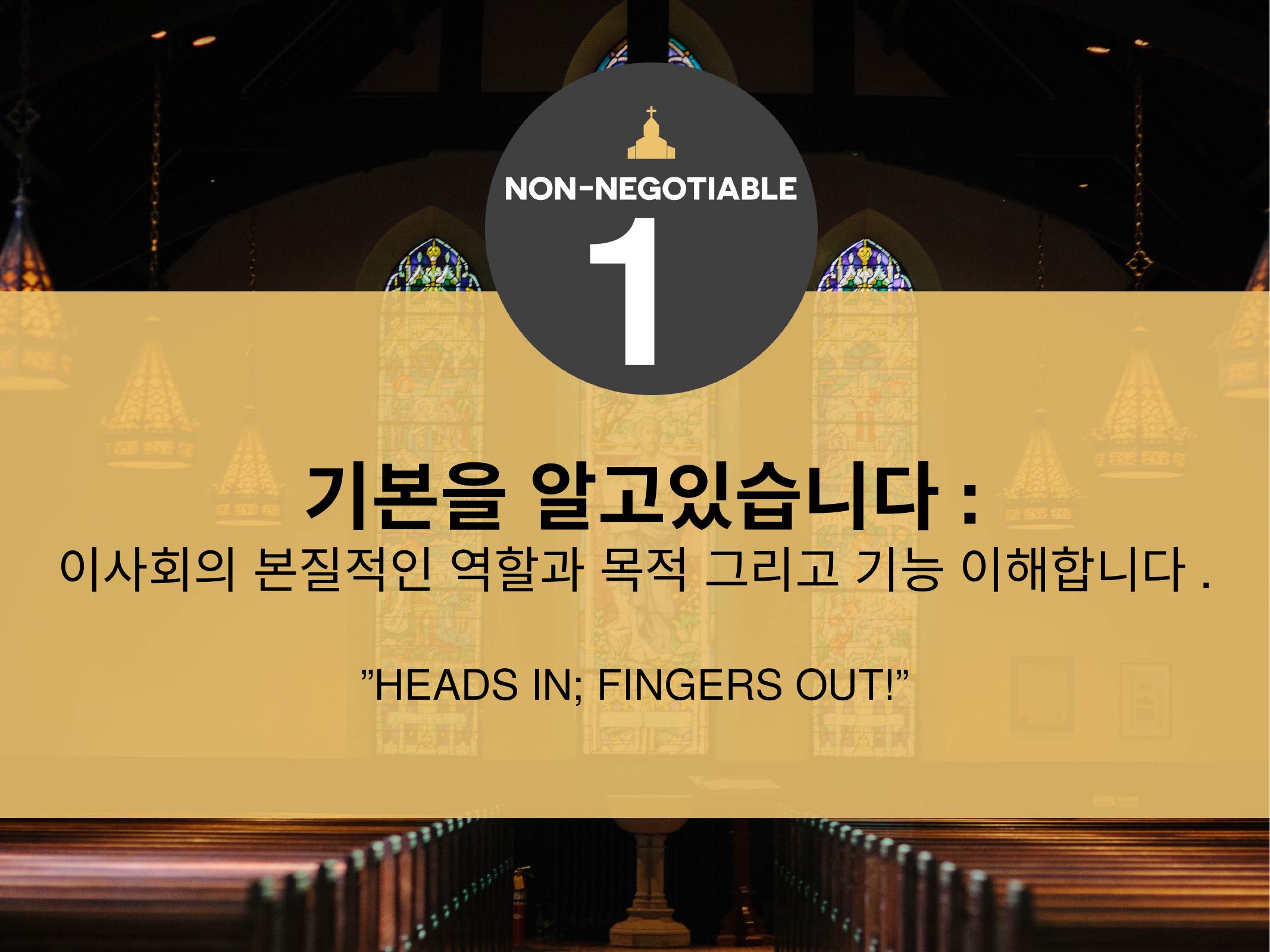

1
 기본을 알고있습니다:
이사회의 본질적인 역할과 목적 그리고 기능 이해합니다.

”HEADS IN; FINGERS OUT!”